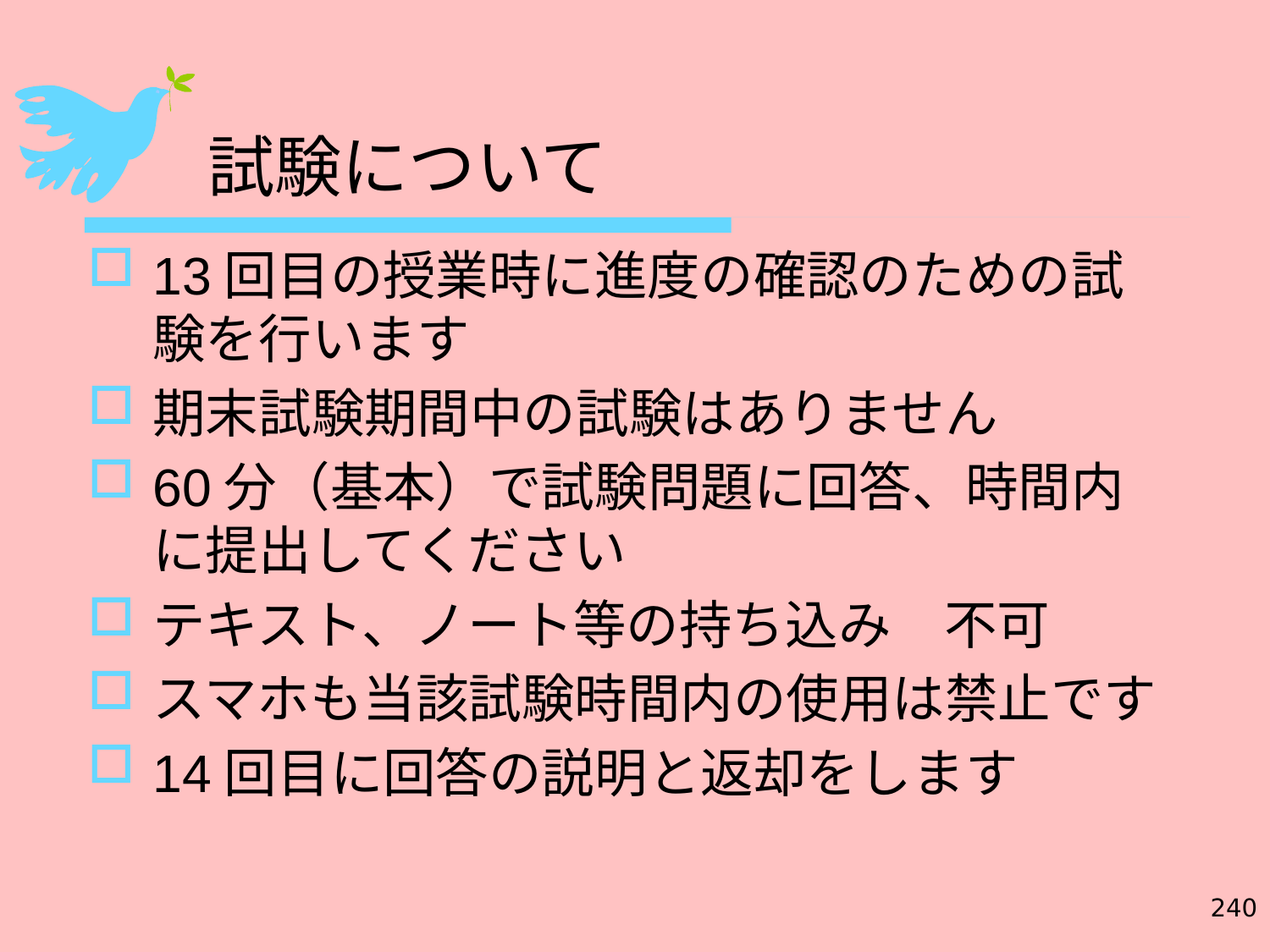

# 試験について
13回目の授業時に進度の確認のための試験を行います
期末試験期間中の試験はありません
60分（基本）で試験問題に回答、時間内に提出してください
テキスト、ノート等の持ち込み　不可
スマホも当該試験時間内の使用は禁止です
14回目に回答の説明と返却をします
240